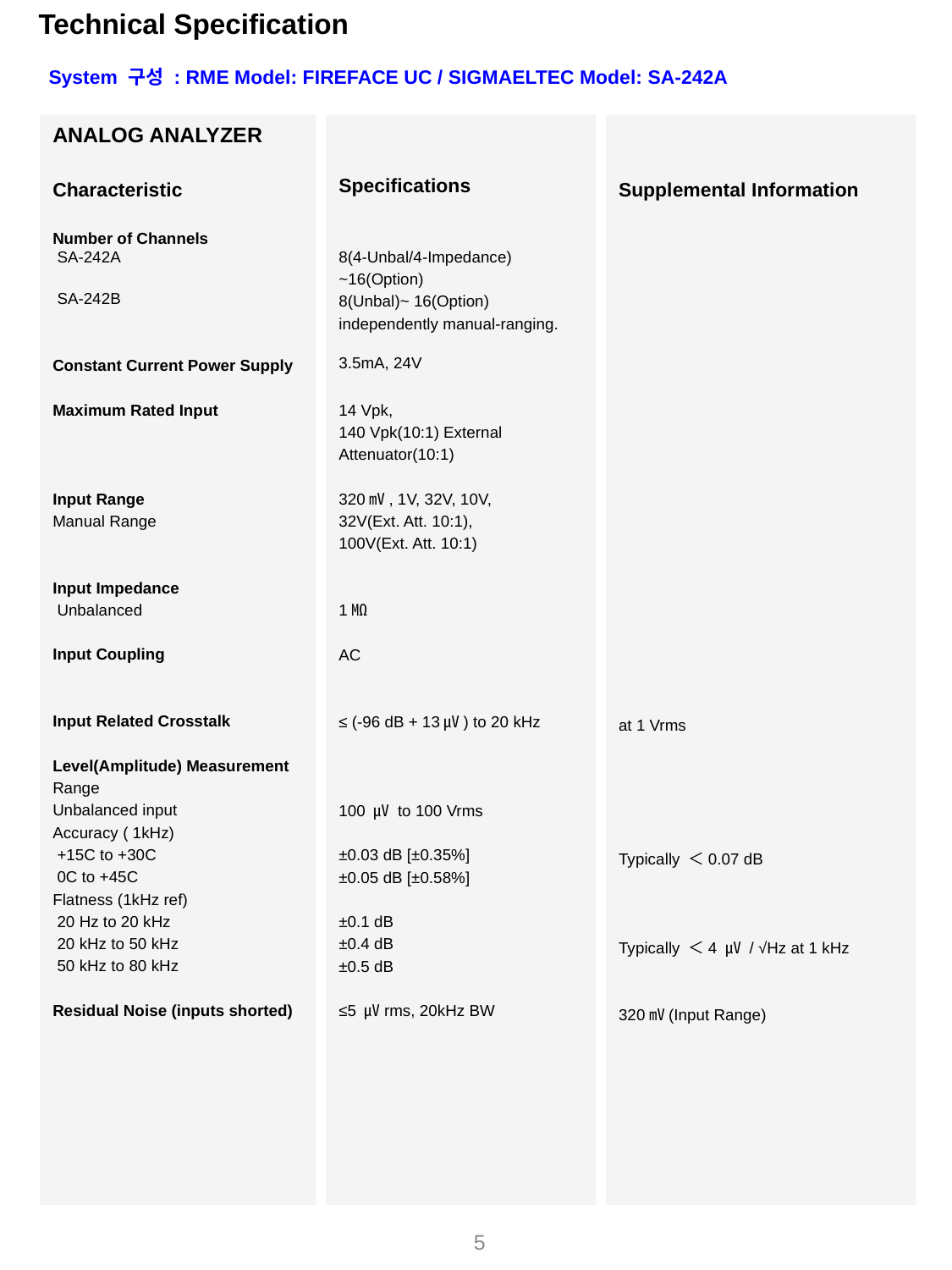

Technical Specification
System 구성 : RME Model: FIREFACE UC / SIGMAELTEC Model: SA-242A
ANALOG ANALYZER

Characteristic

Number of Channels
 SA-242A

 SA-242B

Constant Current Power Supply

Maximum Rated Input

Input Range
Manual Range

Input Impedance
 Unbalanced

Input Coupling

Input Related Crosstalk

Level(Amplitude) Measurement
Range
Unbalanced input
Accuracy ( 1kHz)
 +15C to +30C
 0C to +45C
Flatness (1kHz ref)
 20 Hz to 20 kHz
 20 kHz to 50 kHz
 50 kHz to 80 kHz

Residual Noise (inputs shorted)

Specifications

8(4-Unbal/4-Impedance)
~16(Option)
8(Unbal)~ 16(Option)
independently manual-ranging.

3.5mA, 24V

14 Vpk,
140 Vpk(10:1) External
Attenuator(10:1)

320㎷, 1V, 32V, 10V,
32V(Ext. Att. 10:1),
100V(Ext. Att. 10:1)

1㏁

AC

≤ (-96 dB + 13㎶) to 20 kHz

100 ㎶ to 100 Vrms

±0.03 dB [±0.35%]
±0.05 dB [±0.58%]

±0.1 dB
±0.4 dB
±0.5 dB

≤5 ㎶rms, 20kHz BW

Supplemental Information

at 1 Vrms

Typically ＜0.07 dB

Typically ＜4 ㎶ / √Hz at 1 kHz

320㎷(Input Range)

5